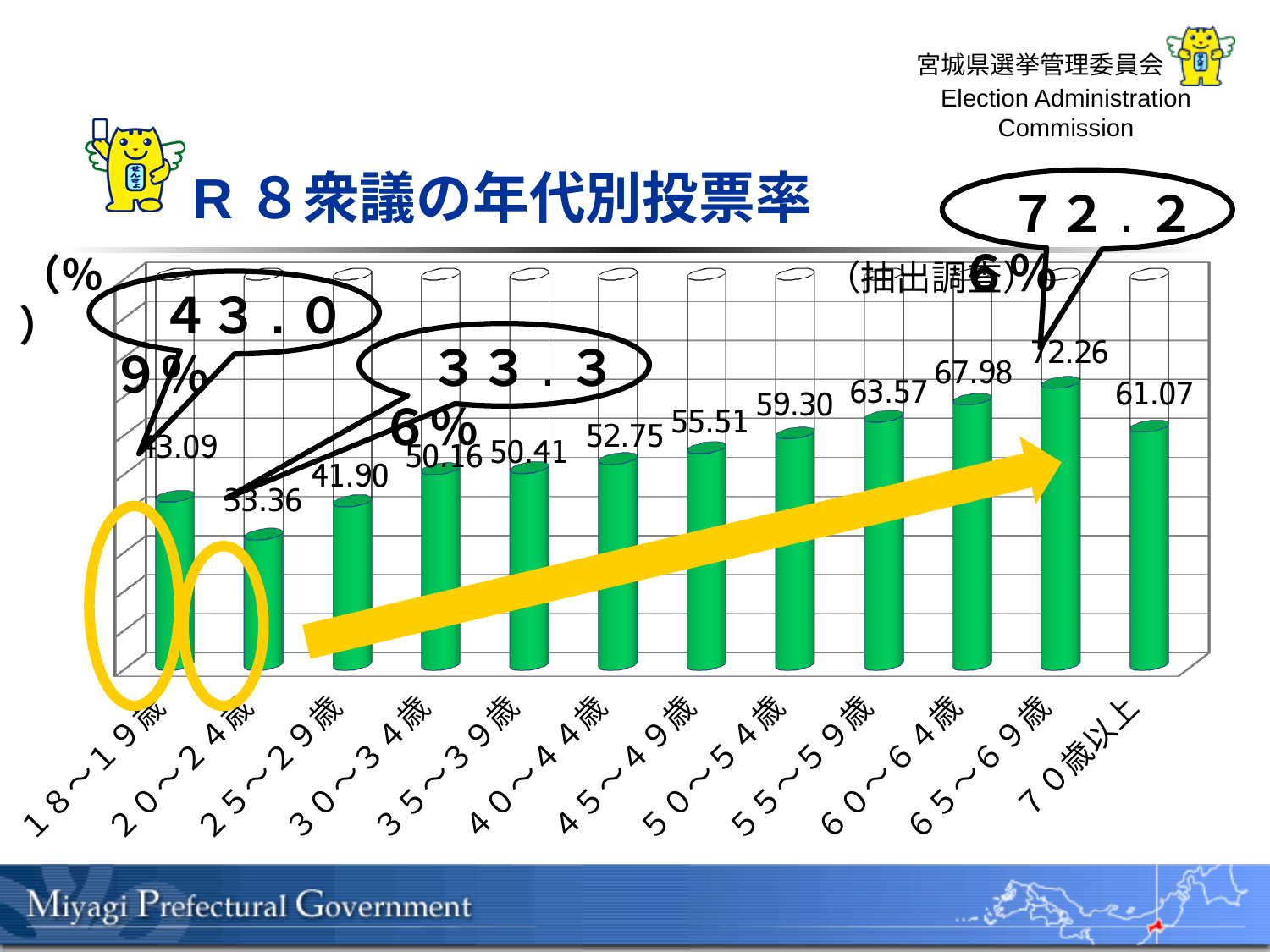

R８衆議の年代別投票率

　７２.２６％
（％）

[unsupported chart]

（抽出調査）

　４３.０９％

　３３.３６％